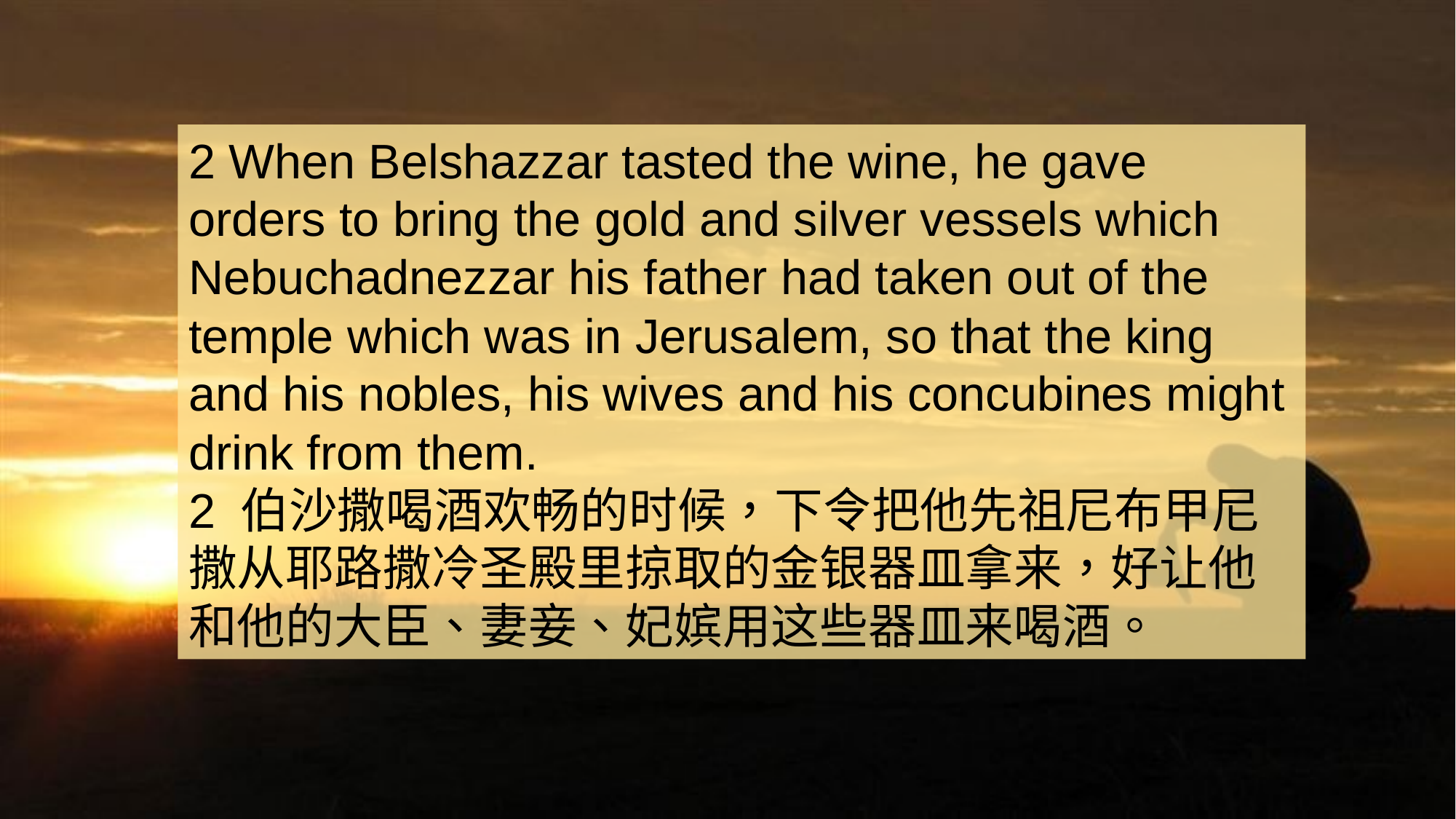

2 When Belshazzar tasted the wine, he gave orders to bring the gold and silver vessels which Nebuchadnezzar his father had taken out of the temple which was in Jerusalem, so that the king and his nobles, his wives and his concubines might drink from them.
2 伯沙撒喝酒欢畅的时候，下令把他先祖尼布甲尼撒从耶路撒冷圣殿里掠取的金银器皿拿来，好让他和他的大臣、妻妾、妃嫔用这些器皿来喝酒。